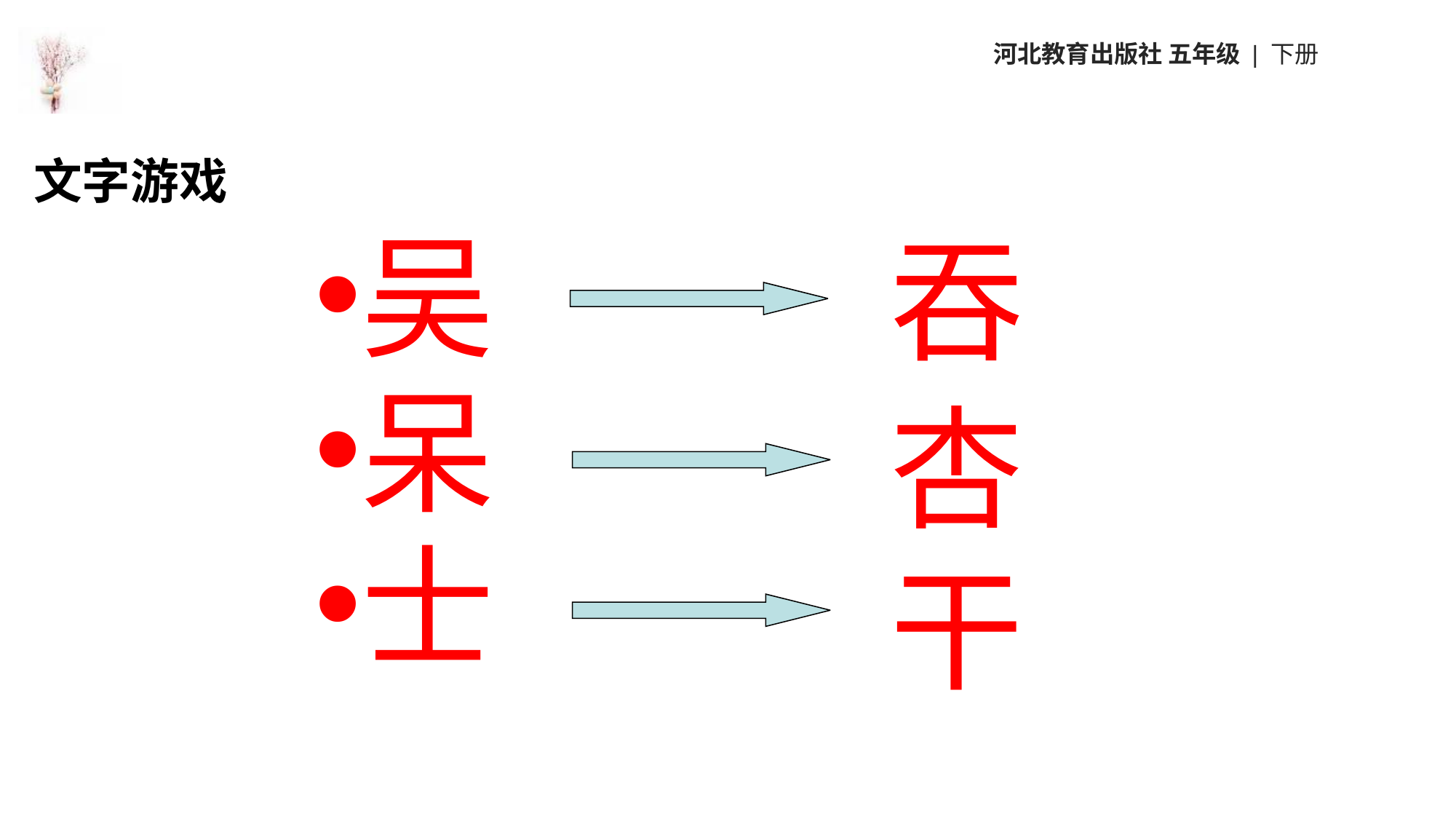

河北教育出版社 五年级 | 下册
文字游戏
吞
吴
呆
士

杏

干